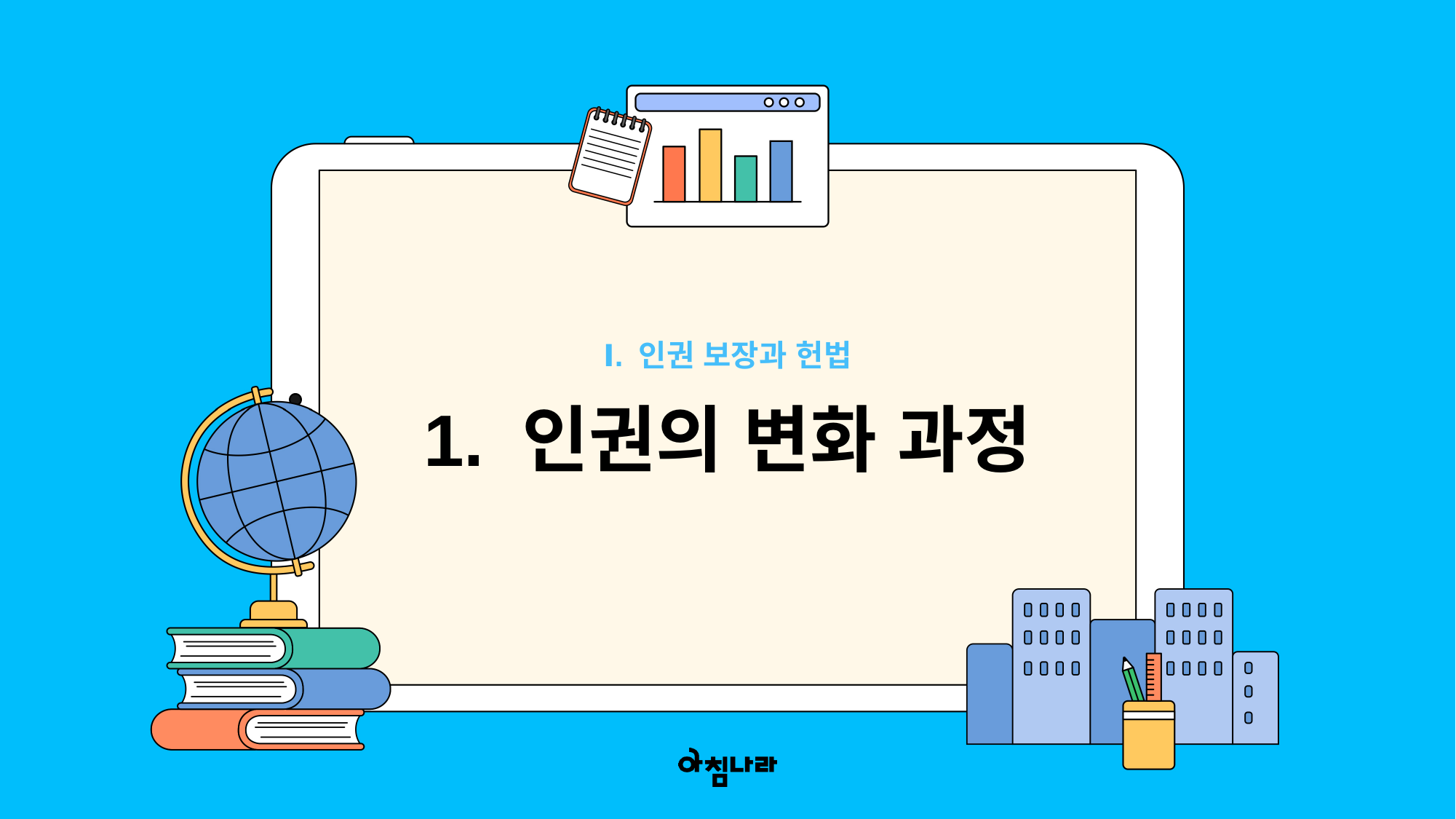

Ⅰ. 인권 보장과 헌법
1. 인권의 변화 과정